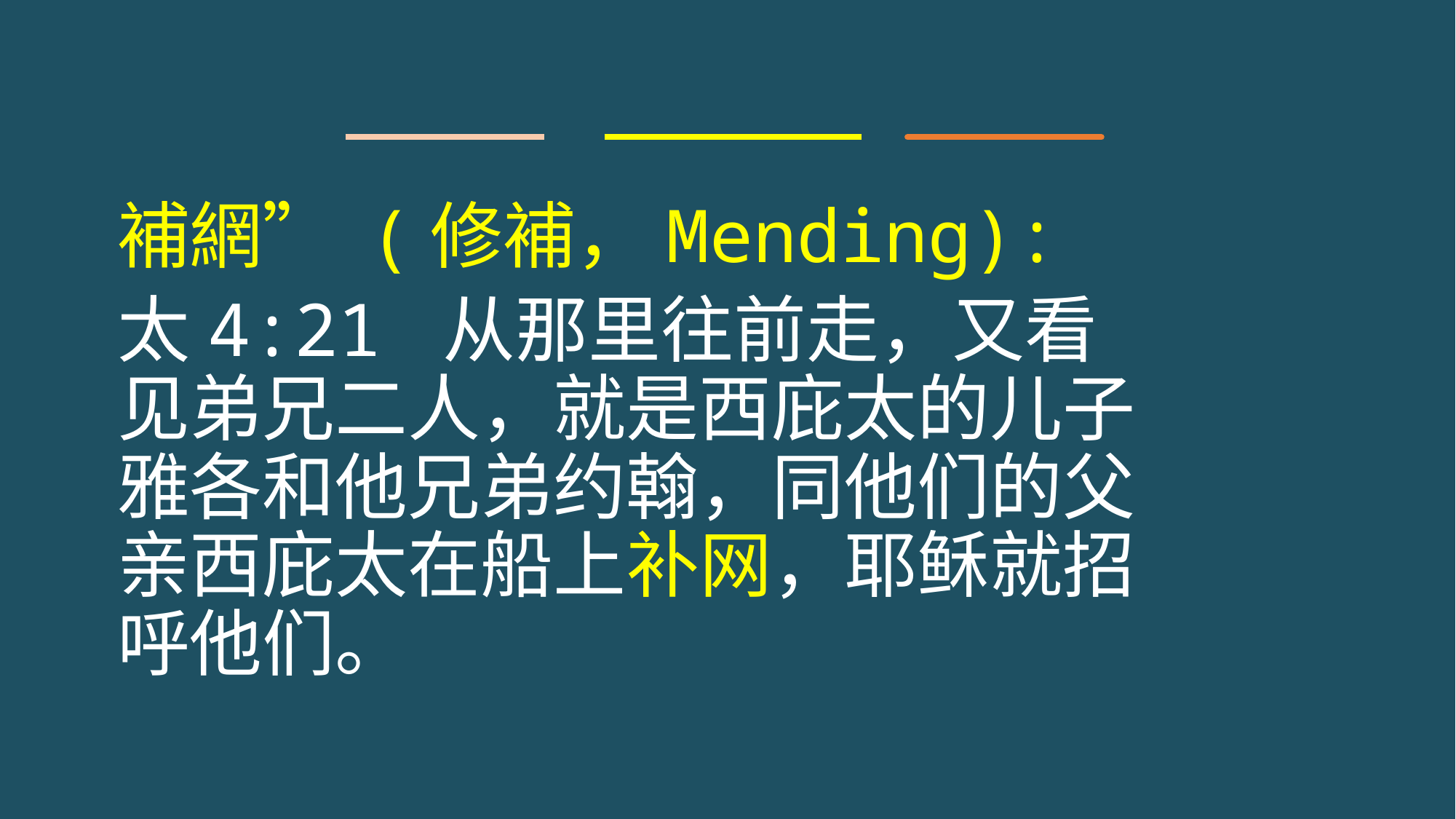

補網” (修補，Mending):
太4:21 从那里往前走，又看见弟兄二人，就是西庇太的儿子雅各和他兄弟约翰，同他们的父亲西庇太在船上补网，耶稣就招呼他们。